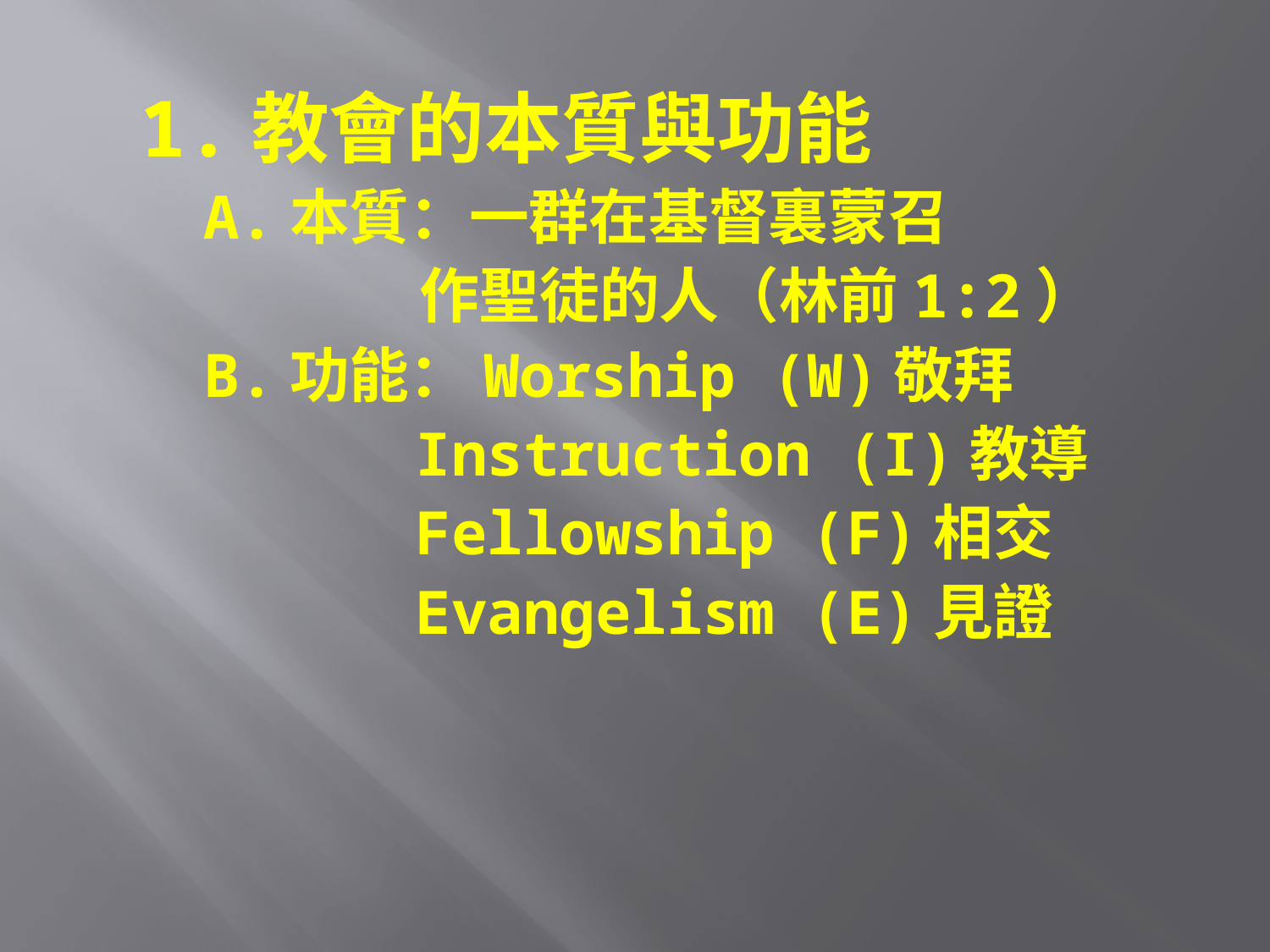

1.教會的本質與功能
A.本質：一群在基督裏蒙召
   作聖徒的人（林前1:2）
B.功能：Worship (W)敬拜
   Instruction (I)教導
  Fellowship (F)相交
  Evangelism (E)見證